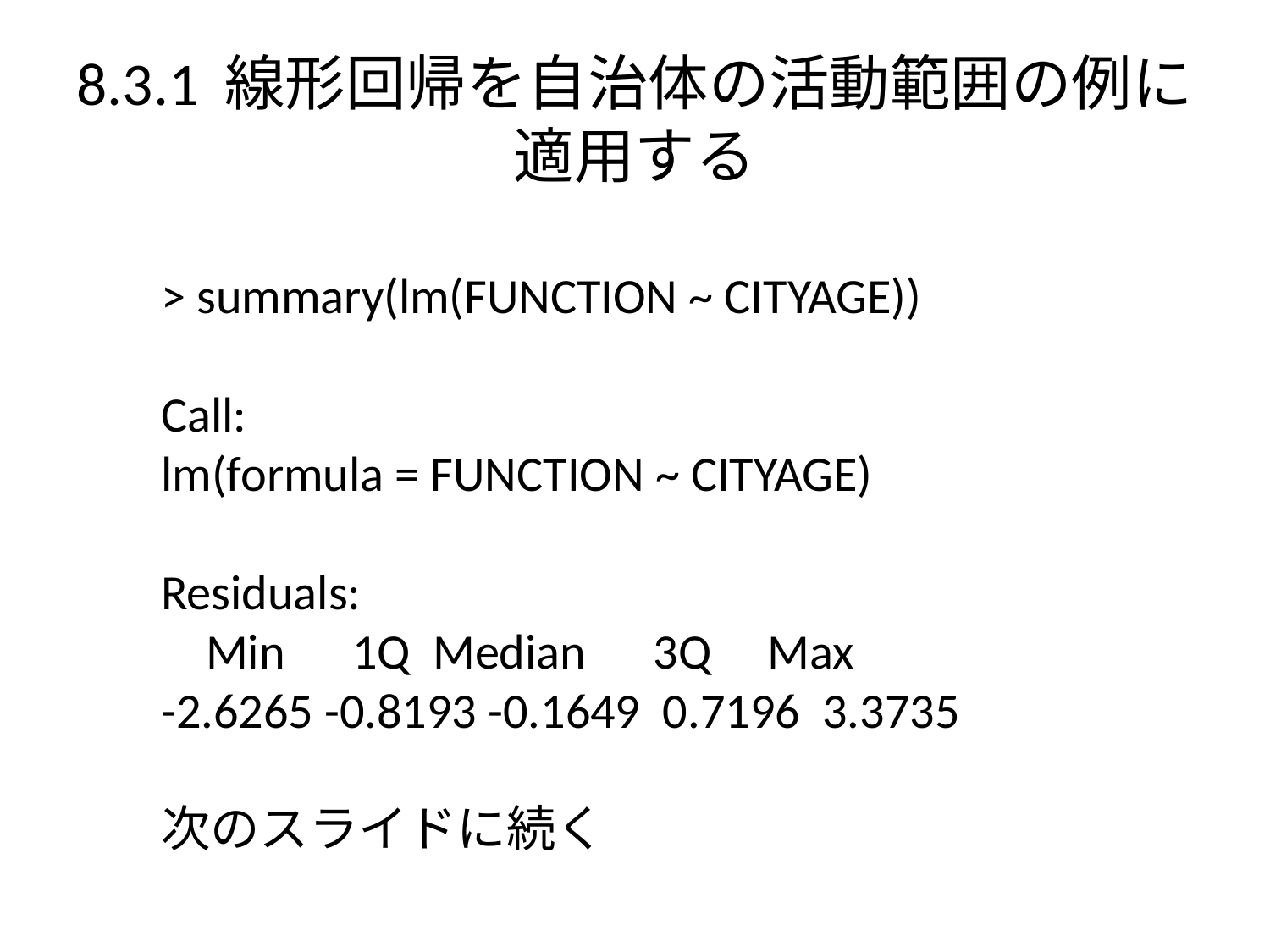

# 8.3.1 線形回帰を自治体の活動範囲の例に適用する
> summary(lm(FUNCTION ~ CITYAGE))

Call:
lm(formula = FUNCTION ~ CITYAGE)

Residuals:
    Min      1Q  Median      3Q     Max
-2.6265 -0.8193 -0.1649  0.7196  3.3735

次のスライドに続く